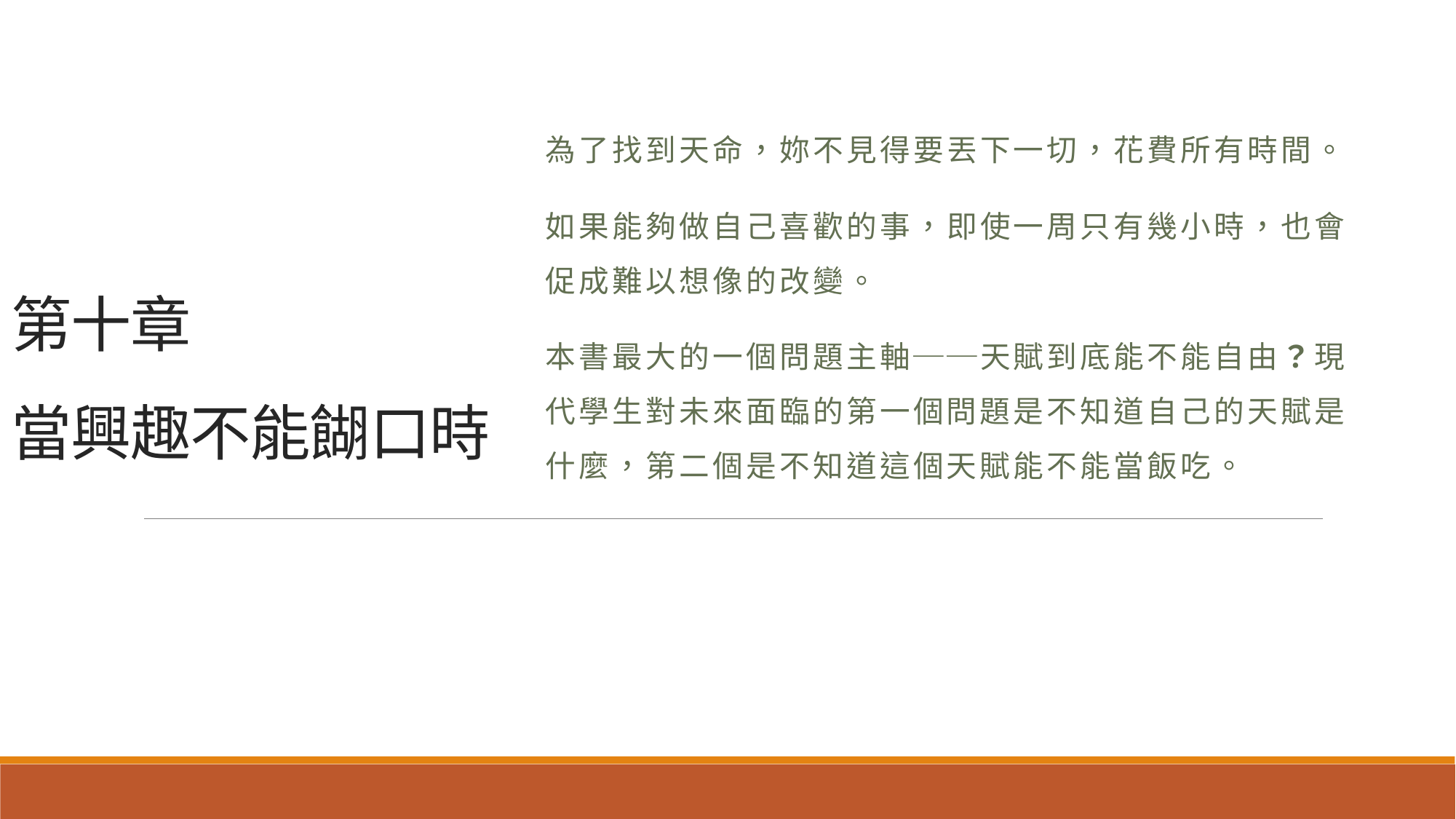

# 第十章 當興趣不能餬口時
為了找到天命，妳不見得要丟下一切，花費所有時間。
如果能夠做自己喜歡的事，即使一周只有幾小時，也會促成難以想像的改變。
本書最大的一個問題主軸──天賦到底能不能自由？現代學生對未來面臨的第一個問題是不知道自己的天賦是什麼，第二個是不知道這個天賦能不能當飯吃。